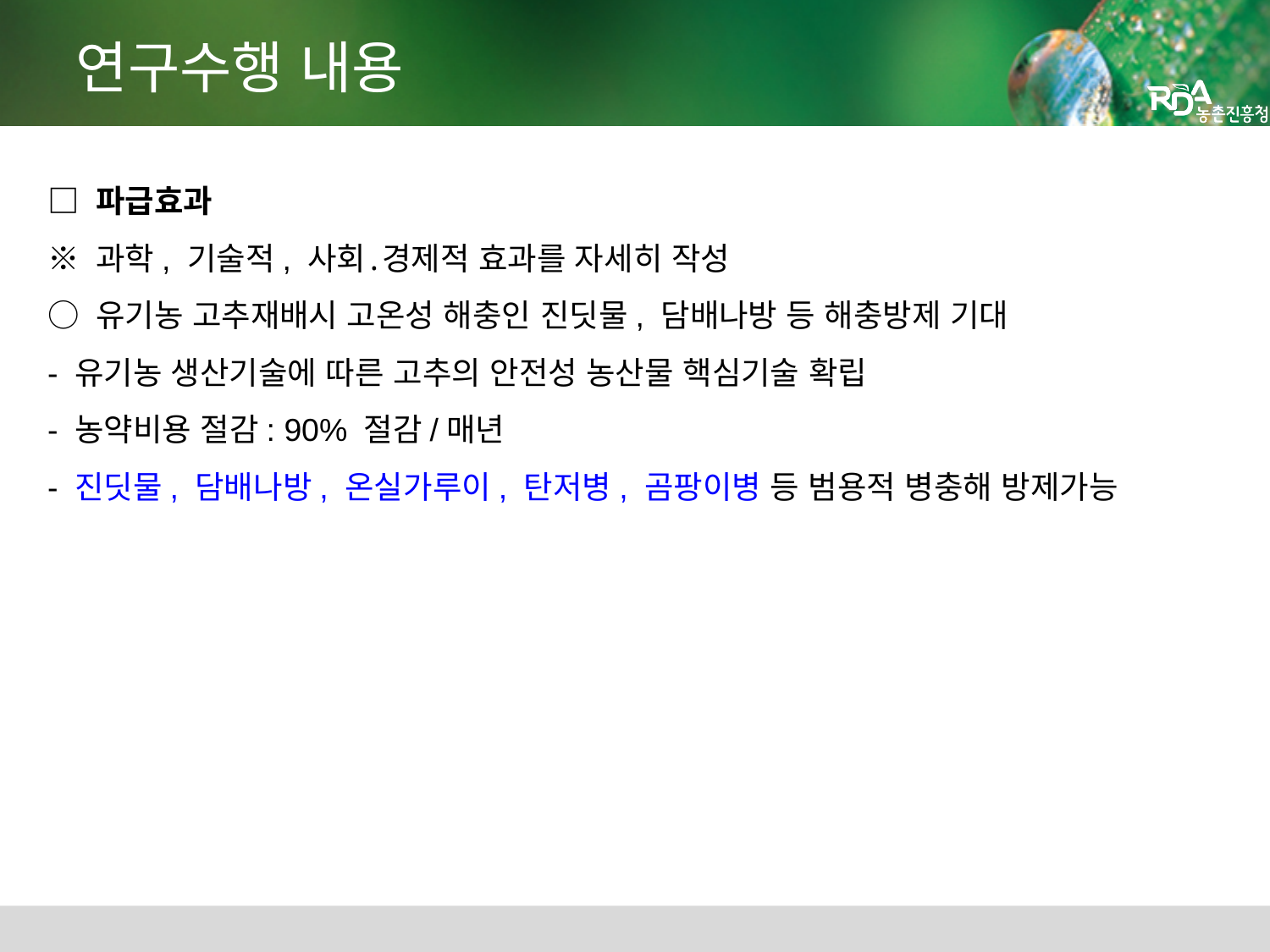

# 연구수행 내용
□ 파급효과
※ 과학, 기술적, 사회․경제적 효과를 자세히 작성
○ 유기농 고추재배시 고온성 해충인 진딧물, 담배나방 등 해충방제 기대
- 유기농 생산기술에 따른 고추의 안전성 농산물 핵심기술 확립
- 농약비용 절감: 90% 절감/매년
- 진딧물, 담배나방, 온실가루이, 탄저병, 곰팡이병 등 범용적 병충해 방제가능